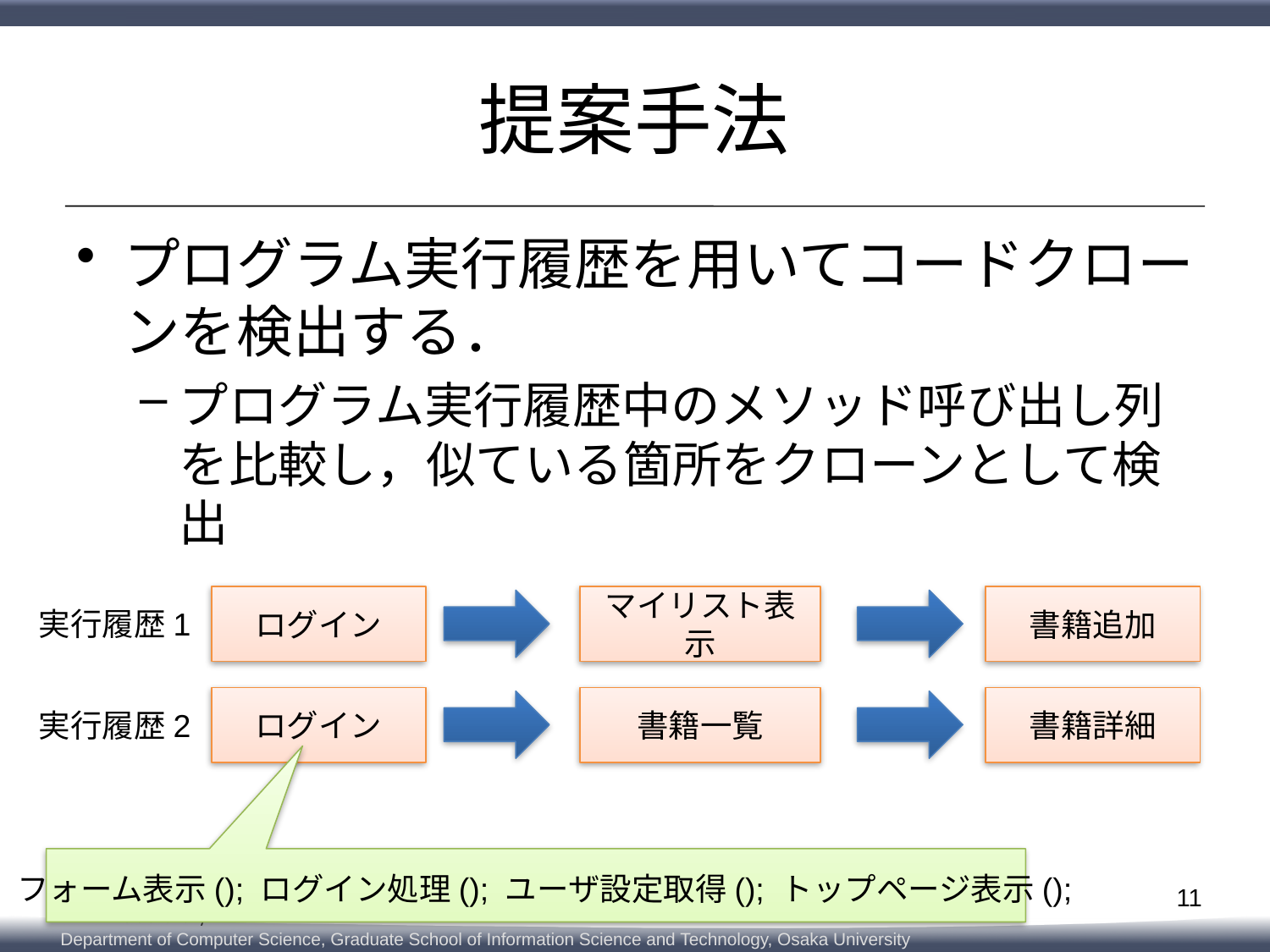

# 提案手法
プログラム実行履歴を用いてコードクローンを検出する．
プログラム実行履歴中のメソッド呼び出し列を比較し，似ている箇所をクローンとして検出
ログイン
マイリスト表示
書籍追加

実行履歴1
ログイン
書籍一覧
書籍詳細

実行履歴2

フォーム表示(); ログイン処理(); ユーザ設定取得(); トップページ表示();
11